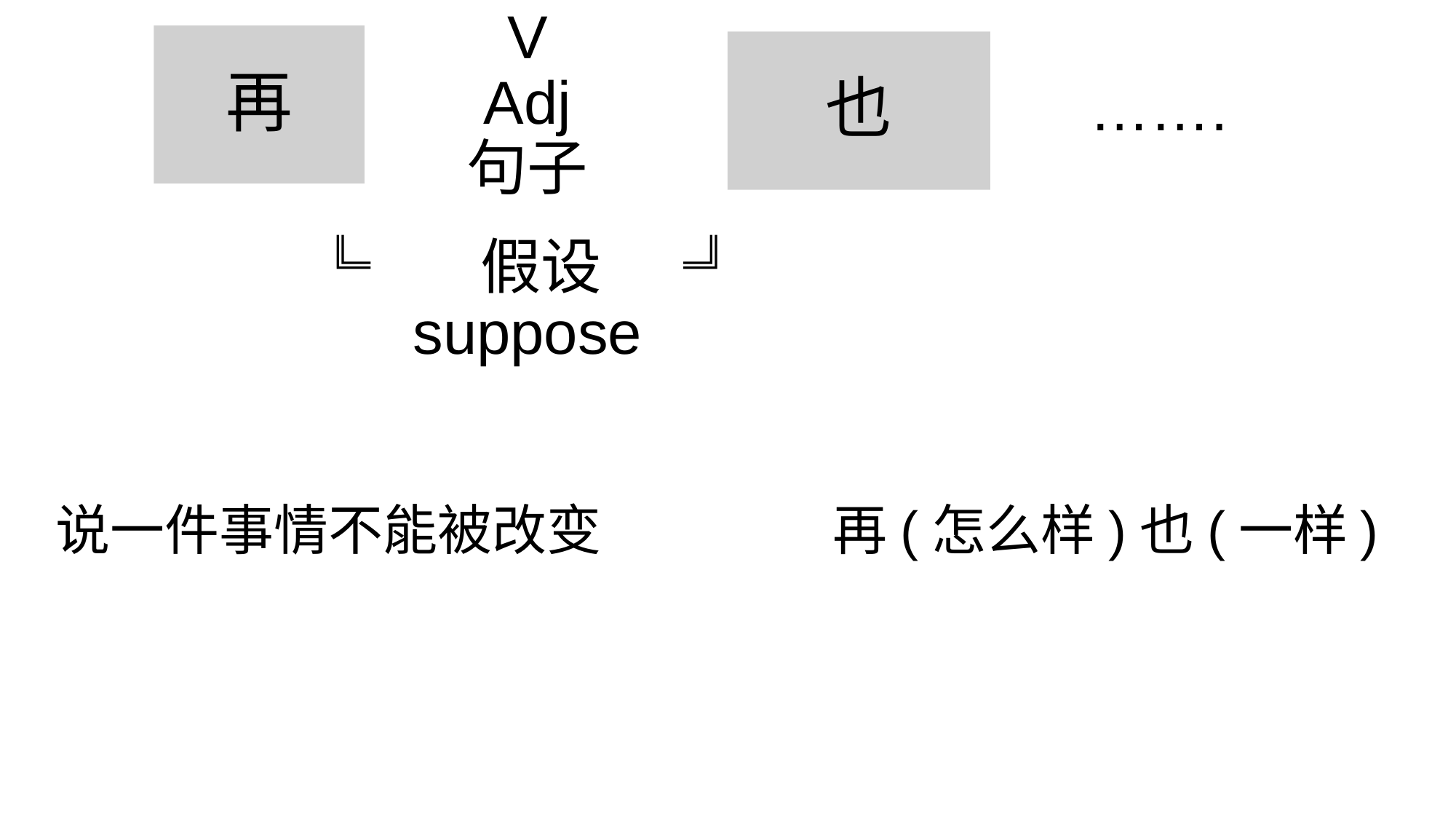

V
Adj
句子
…….
再
也
╚       假设      ╝
suppose
说一件事情不能被改变
再(怎么样)也(一样)